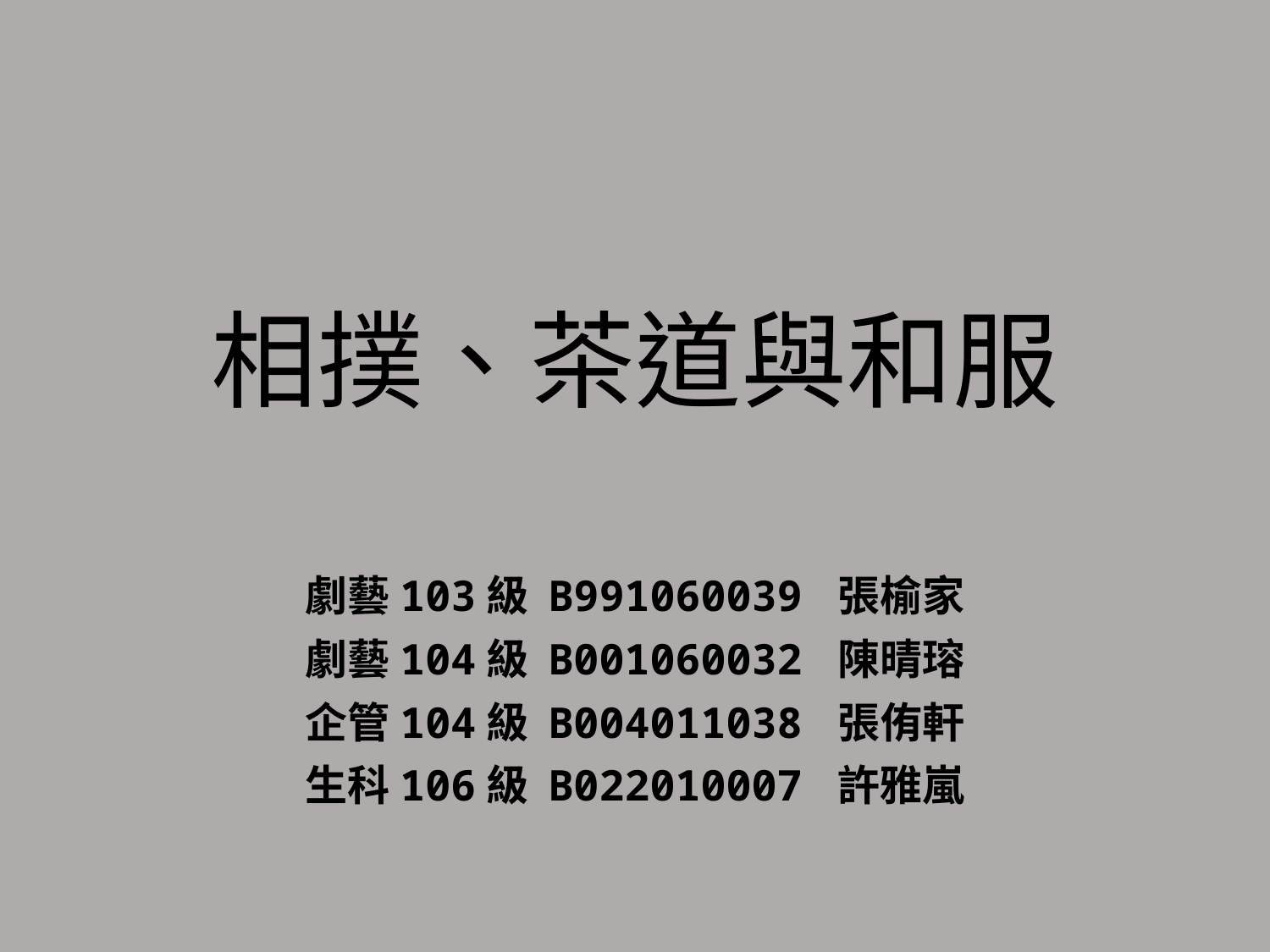

# 相撲、茶道與和服

劇藝103級 B991060039 張榆家
劇藝104級 B001060032 陳晴瑢
企管104級 B004011038 張侑軒
生科106級 B022010007 許雅嵐